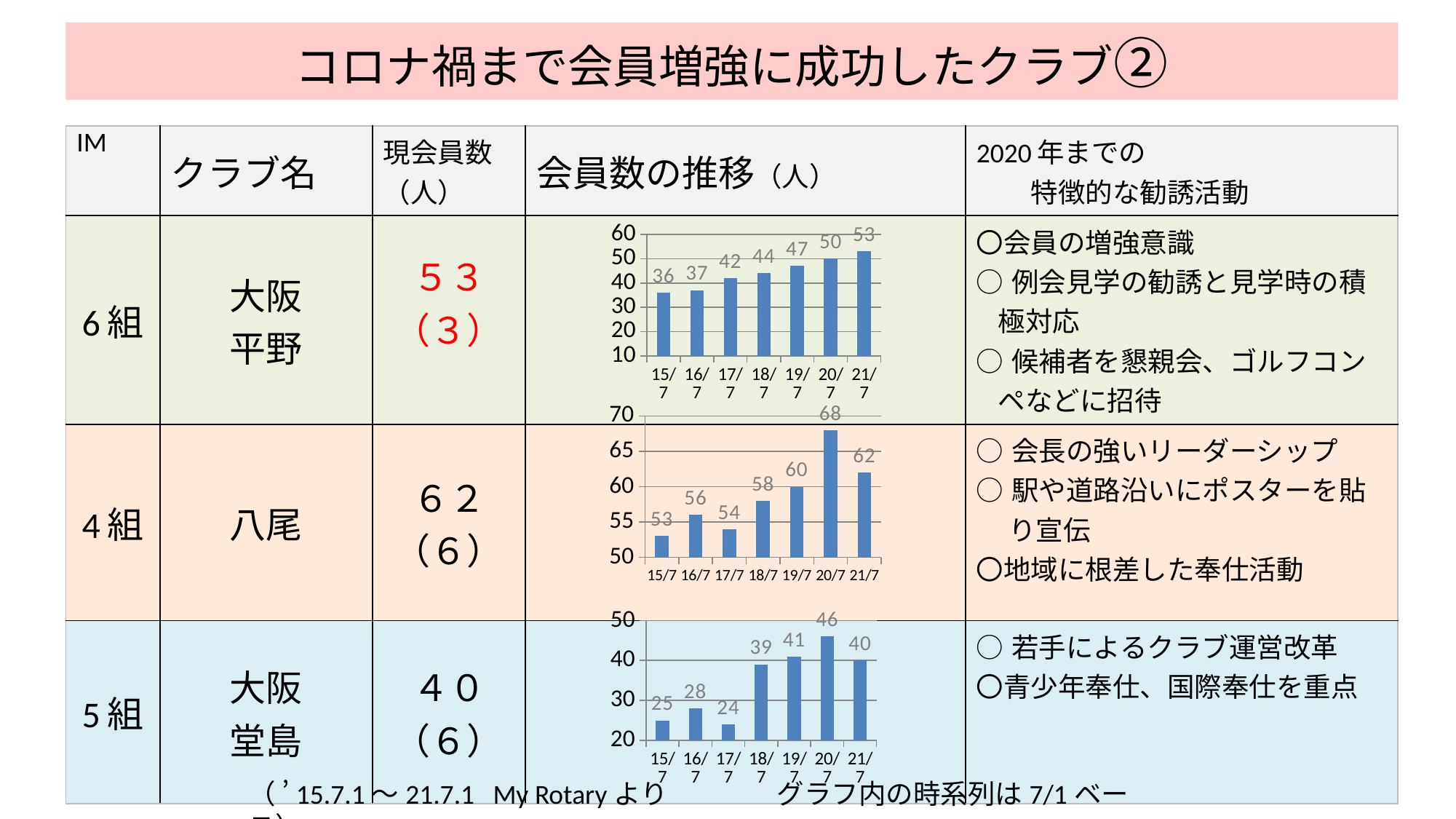

# コロナ禍まで会員増強に成功したクラブ②
| IM | クラブ名 | 現会員数（人） | 会員数の推移（人） | 2020年までの 　　特徴的な勧誘活動 |
| --- | --- | --- | --- | --- |
| 6組 | 大阪 平野 | ５３ （３） |  | 〇会員の増強意識 ○例会見学の勧誘と見学時の積極対応 ○候補者を懇親会、ゴルフコンペなどに招待 |
| 4組 | 八尾 | ６２ （６） |  | ○会長の強いリーダーシップ ○駅や道路沿いにポスターを貼り宣伝 〇地域に根差した奉仕活動 |
| 5組 | 大阪 堂島 | ４０ （６） |  | ○若手によるクラブ運営改革 〇青少年奉仕、国際奉仕を重点 |

### Chart

| Category | 会員数 |
|---|---|
| 15/7 | 36.0 |
| 16/7 | 37.0 |
| 17/7 | 42.0 |
| 18/7 | 44.0 |
| 19/7 | 47.0 |
| 20/7 | 50.0 |
| 21/7 | 53.0 |

### Chart

| Category | 会員数 |
|---|---|
| 15/7 | 53.0 |
| 16/7 | 56.0 |
| 17/7 | 54.0 |
| 18/7 | 58.0 |
| 19/7 | 60.0 |
| 20/7 | 68.0 |
| 21/7 | 62.0 |

### Chart

| Category | 会員数 |
|---|---|
| 15/7 | 25.0 |
| 16/7 | 28.0 |
| 17/7 | 24.0 |
| 18/7 | 39.0 |
| 19/7 | 41.0 |
| 20/7 | 46.0 |
| 21/7 | 40.0 |
（ ’15.7.1～21.7.1   My Rotaryより　　　　グラフ内の時系列は7/1ベース）